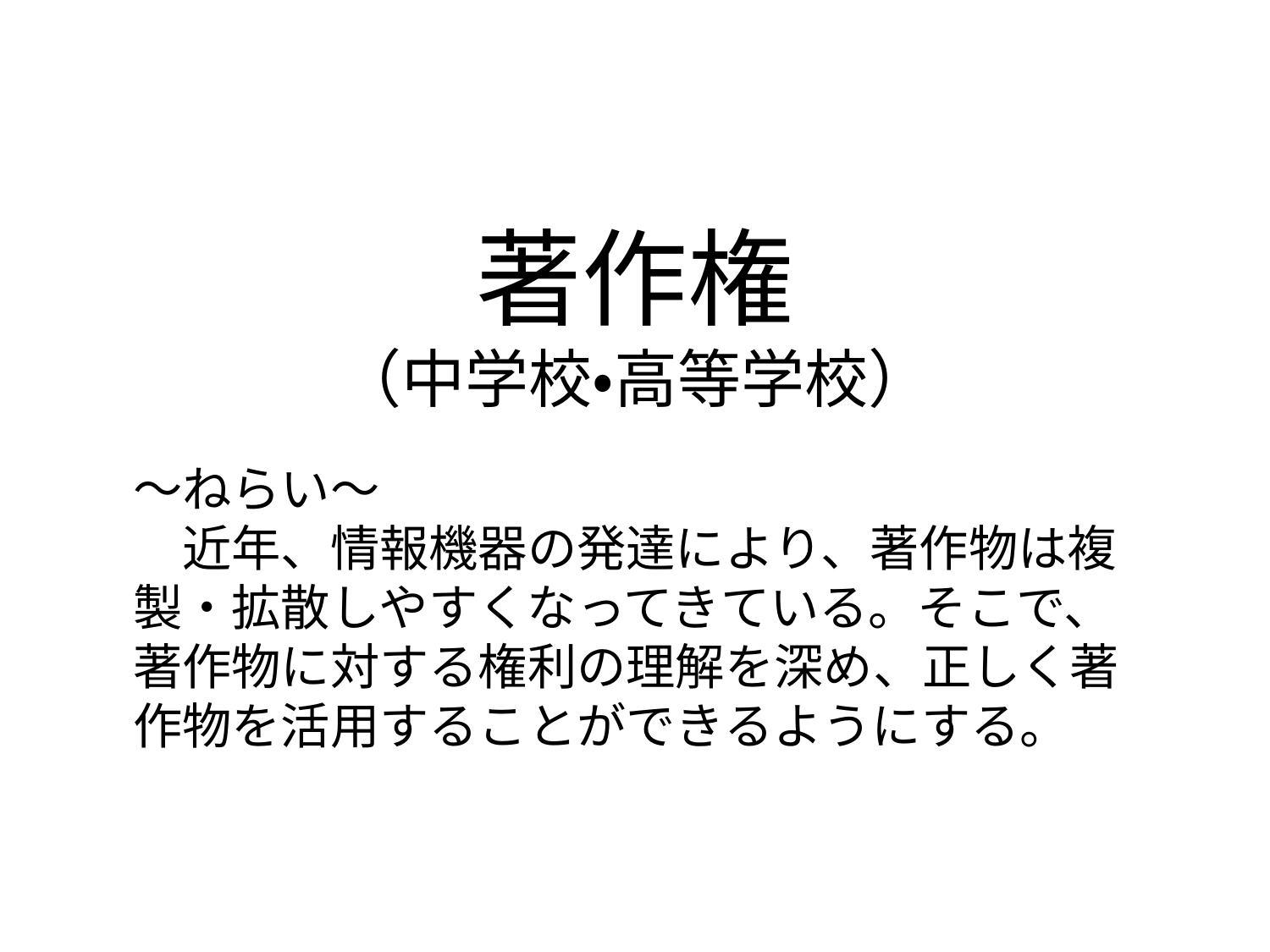

# 著作権 （中学校・高等学校）
～ねらい～
　近年、情報機器の発達により、著作物は複製・拡散しやすくなってきている。そこで、著作物に対する権利の理解を深め、正しく著作物を活用することができるようにする。